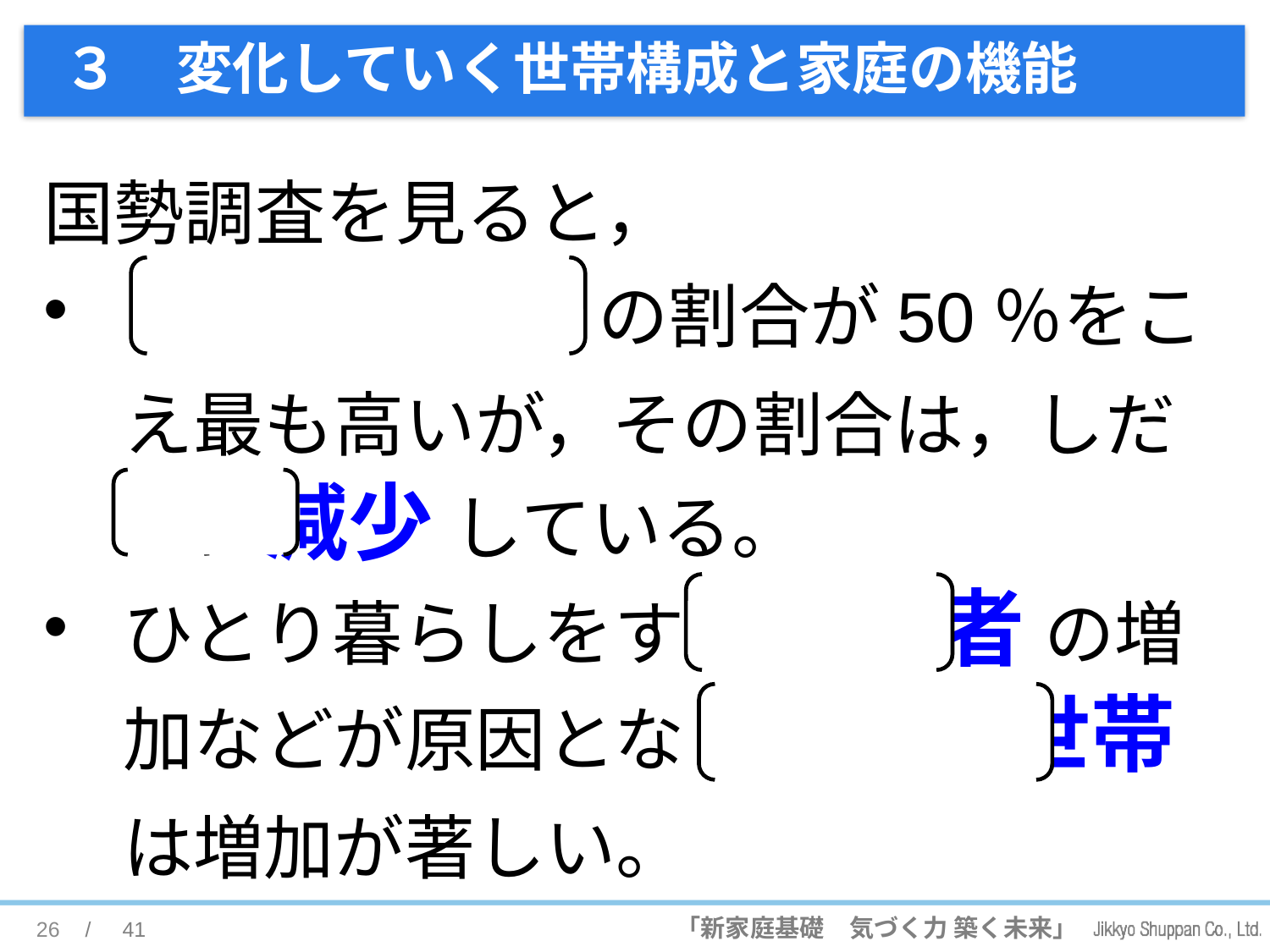

# ３　変化していく世帯構成と家庭の機能
国勢調査を見ると，
 核家族世帯 の割合が50％をこえ最も高いが，その割合は，しだいに減少 している。
ひとり暮らしをする 高齢者 の増加などが原因となり， 単独世帯 は増加が著しい。

26